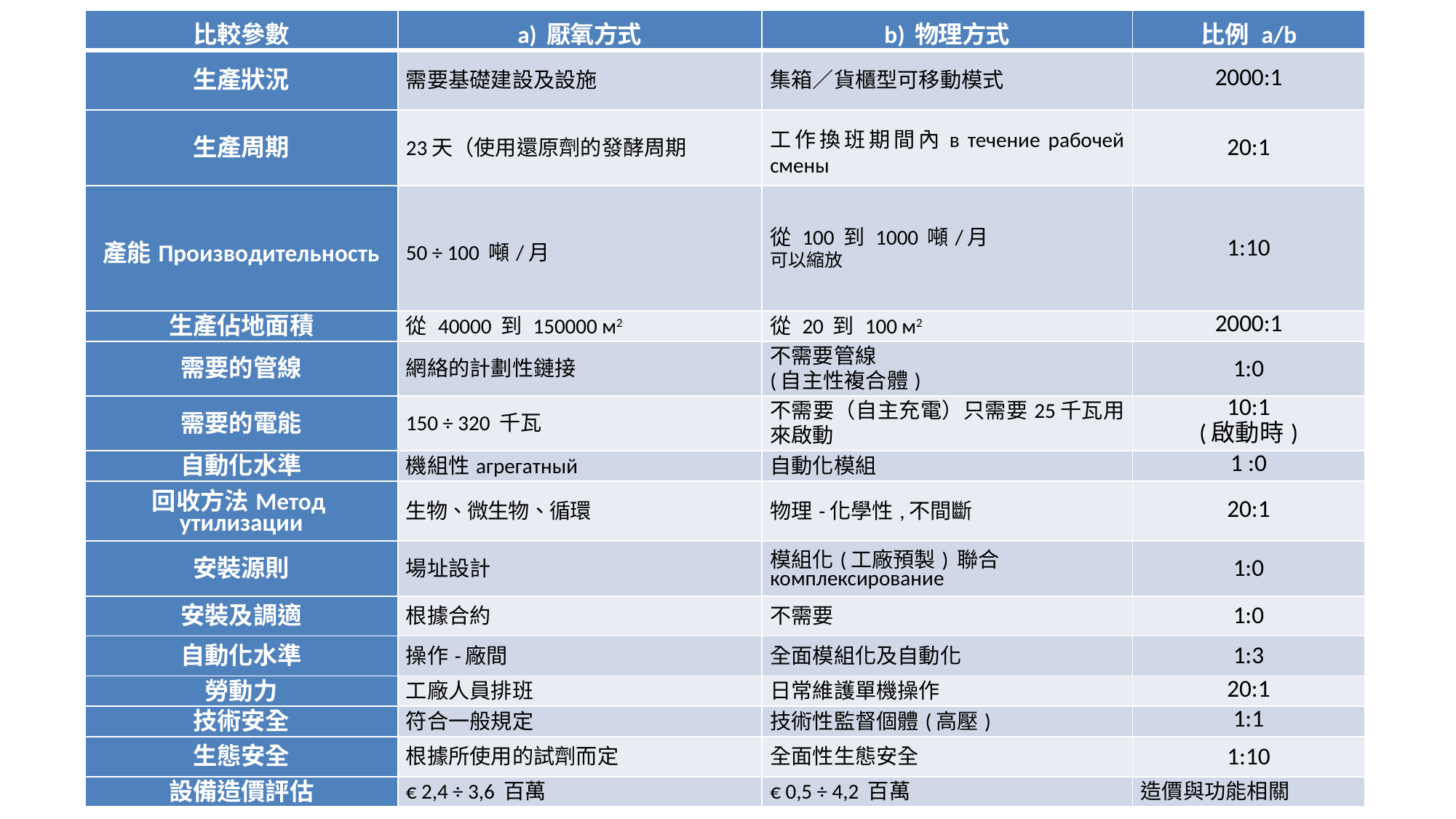

| 比較參數 | а) 厭氧方式 | b) 物理方式 | 比例 а/b |
| --- | --- | --- | --- |
| 生產狀況 | 需要基礎建設及設施 | 集箱／貨櫃型可移動模式 | 2000:1 |
| 生產周期 | 23天（使用還原劑的發酵周期 | 工作換班期間內в течение рабочей смены | 20:1 |
| 產能Производительность | 50 ÷ 100 噸/月 | 從 100 到 1000 噸/月 可以縮放 | 1:10 |
| 生產佔地面積 | 從 40000 到 150000 м2 | 從 20 到 100 м2 | 2000:1 |
| 需要的管線 | 網絡的計劃性鏈接 | 不需要管線 (自主性複合體) | 1:0 |
| 需要的電能 | 150 ÷ 320 千瓦 | 不需要（自主充電）只需要25千瓦用來啟動 | 10:1 (啟動時) |
| 自動化水準 | 機組性агрегатный | 自動化模組 | 1 :0 |
| 回收方法Метод утилизации | 生物、微生物、循環 | 物理-化學性,不間斷 | 20:1 |
| 安裝源則 | 場址設計 | 模組化(工廠預製) 聯合комплексирование | 1:0 |
| 安裝及調適 | 根據合約 | 不需要 | 1:0 |
| 自動化水準 | 操作-廠間 | 全面模組化及自動化 | 1:3 |
| 勞動力 | 工廠人員排班 | 日常維護單機操作 | 20:1 |
| 技術安全 | 符合一般規定 | 技術性監督個體(高壓) | 1:1 |
| 生態安全 | 根據所使用的試劑而定 | 全面性生態安全 | 1:10 |
| 設備造價評估 | € 2,4 ÷ 3,6 百萬 | € 0,5 ÷ 4,2 百萬 | 造價與功能相關 |